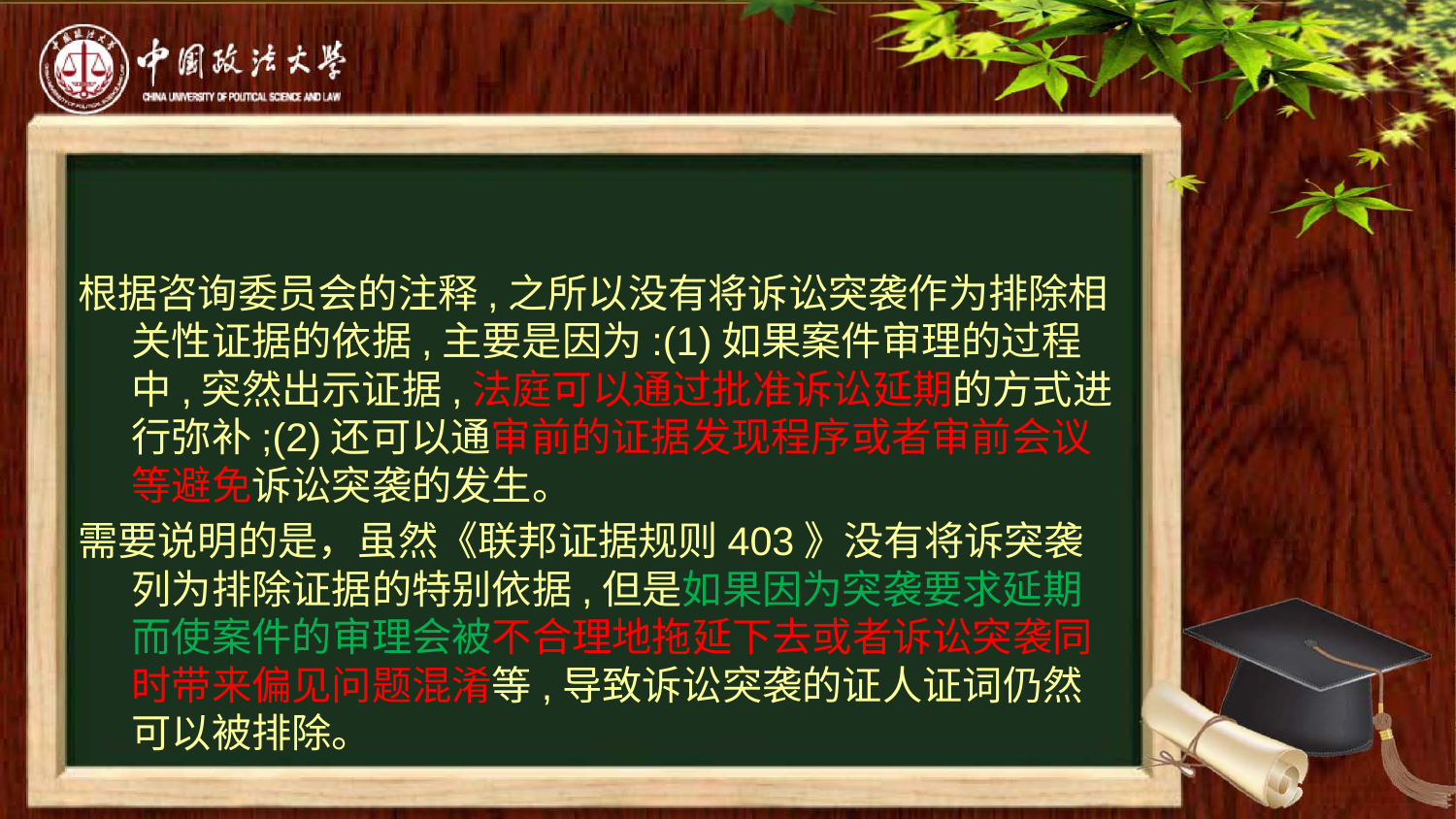

#
根据咨询委员会的注释,之所以没有将诉讼突袭作为排除相关性证据的依据,主要是因为:(1)如果案件审理的过程中,突然出示证据,法庭可以通过批准诉讼延期的方式进行弥补;(2)还可以通审前的证据发现程序或者审前会议等避免诉讼突袭的发生。
需要说明的是，虽然《联邦证据规则403》没有将诉突袭列为排除证据的特别依据,但是如果因为突袭要求延期而使案件的审理会被不合理地拖延下去或者诉讼突袭同时带来偏见问题混淆等,导致诉讼突袭的证人证词仍然可以被排除。